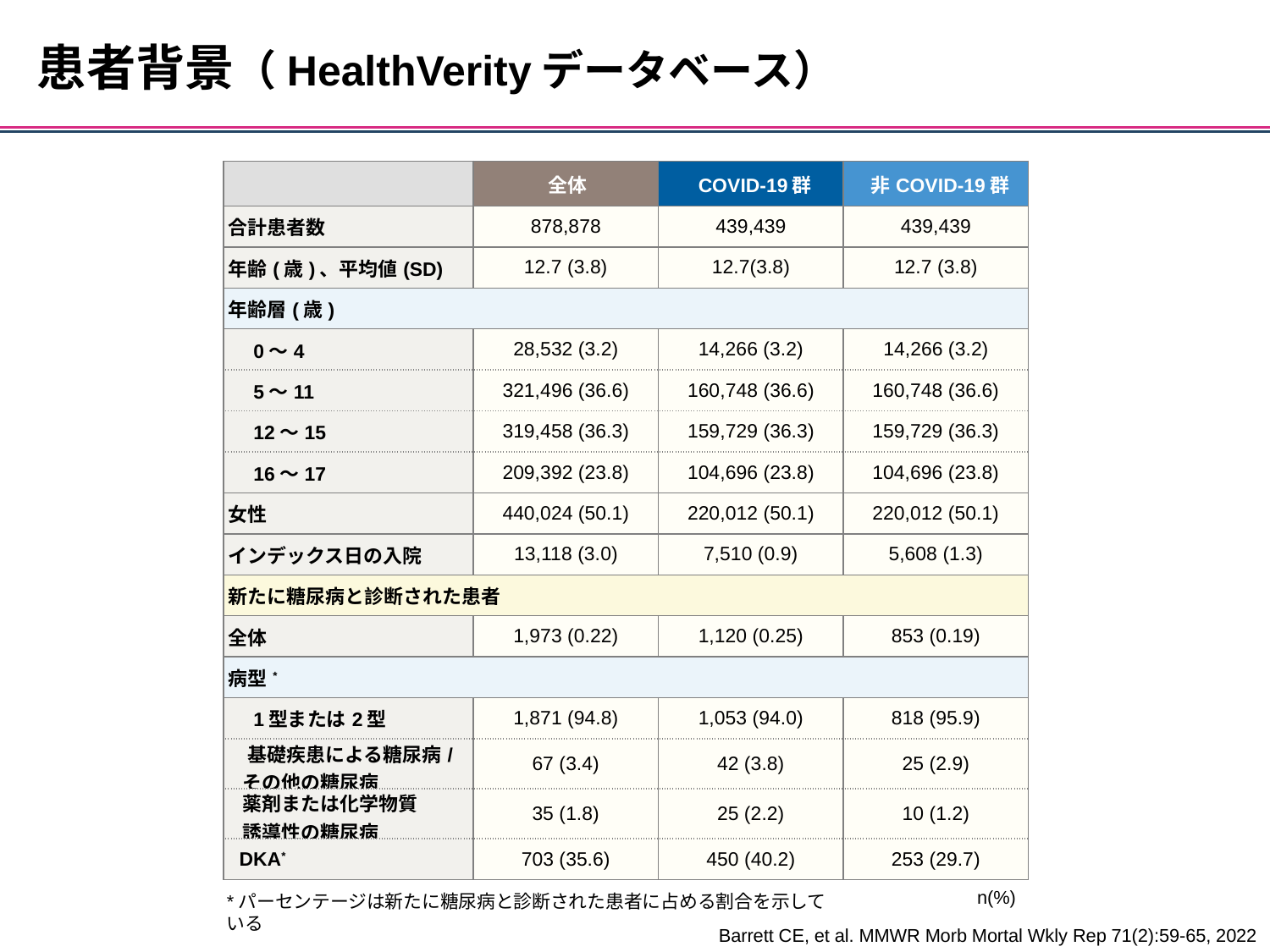

患者背景（HealthVerityデータベース）
|  | 全体 | COVID-19群 | 非COVID-19群 |
| --- | --- | --- | --- |
| 合計患者数 | 878,878 | 439,439 | 439,439 |
| 年齢(歳)、平均値(SD) | 12.7 (3.8) | 12.7(3.8) | 12.7 (3.8) |
| 年齢層(歳) |  |  |  |
| 0～4 | 28,532 (3.2) | 14,266 (3.2) | 14,266 (3.2) |
| 5～11 | 321,496 (36.6) | 160,748 (36.6) | 160,748 (36.6) |
| 12～15 | 319,458 (36.3) | 159,729 (36.3) | 159,729 (36.3) |
| 16～17 | 209,392 (23.8) | 104,696 (23.8) | 104,696 (23.8) |
| 女性 | 440,024 (50.1) | 220,012 (50.1) | 220,012 (50.1) |
| インデックス日の入院 | 13,118 (3.0) | 7,510 (0.9) | 5,608 (1.3) |
| 新たに糖尿病と診断された患者 |  |  |  |
| 全体 | 1,973 (0.22) | 1,120 (0.25) | 853 (0.19) |
| 病型\* |  |  |  |
| 1型または2型 | 1,871 (94.8) | 1,053 (94.0) | 818 (95.9) |
| 基礎疾患による糖尿病/ その他の糖尿病 | 67 (3.4) | 42 (3.8) | 25 (2.9) |
| 薬剤または化学物質 誘導性の糖尿病 | 35 (1.8) | 25 (2.2) | 10 (1.2) |
| DKA\* | 703 (35.6) | 450 (40.2) | 253 (29.7) |
n(%)
*パーセンテージは新たに糖尿病と診断された患者に占める割合を示している
Barrett CE, et al. MMWR Morb Mortal Wkly Rep 71(2):59-65, 2022